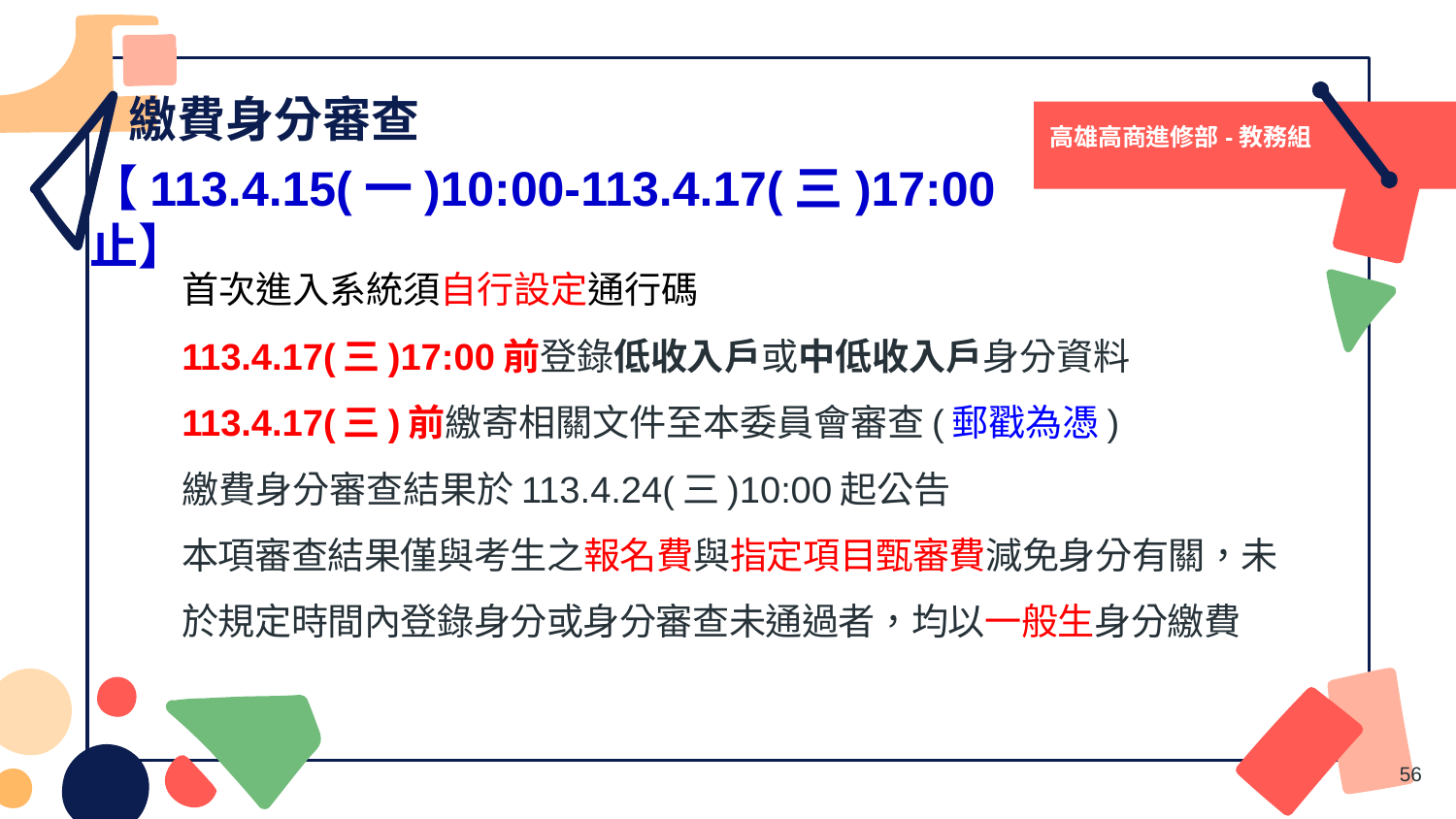

# 繳費身分審查

高雄高商進修部-教務組

【113.4.15(一)10:00-113.4.17(三)17:00止】

首次進入系統須自行設定通行碼
113.4.17(三)17:00前登錄低收入戶或中低收入戶身分資料
113.4.17(三)前繳寄相關文件至本委員會審查(郵戳為憑)
繳費身分審查結果於113.4.24(三)10:00起公告
本項審查結果僅與考生之報名費與指定項目甄審費減免身分有關，未於規定時間內登錄身分或身分審查未通過者，均以一般生身分繳費
56